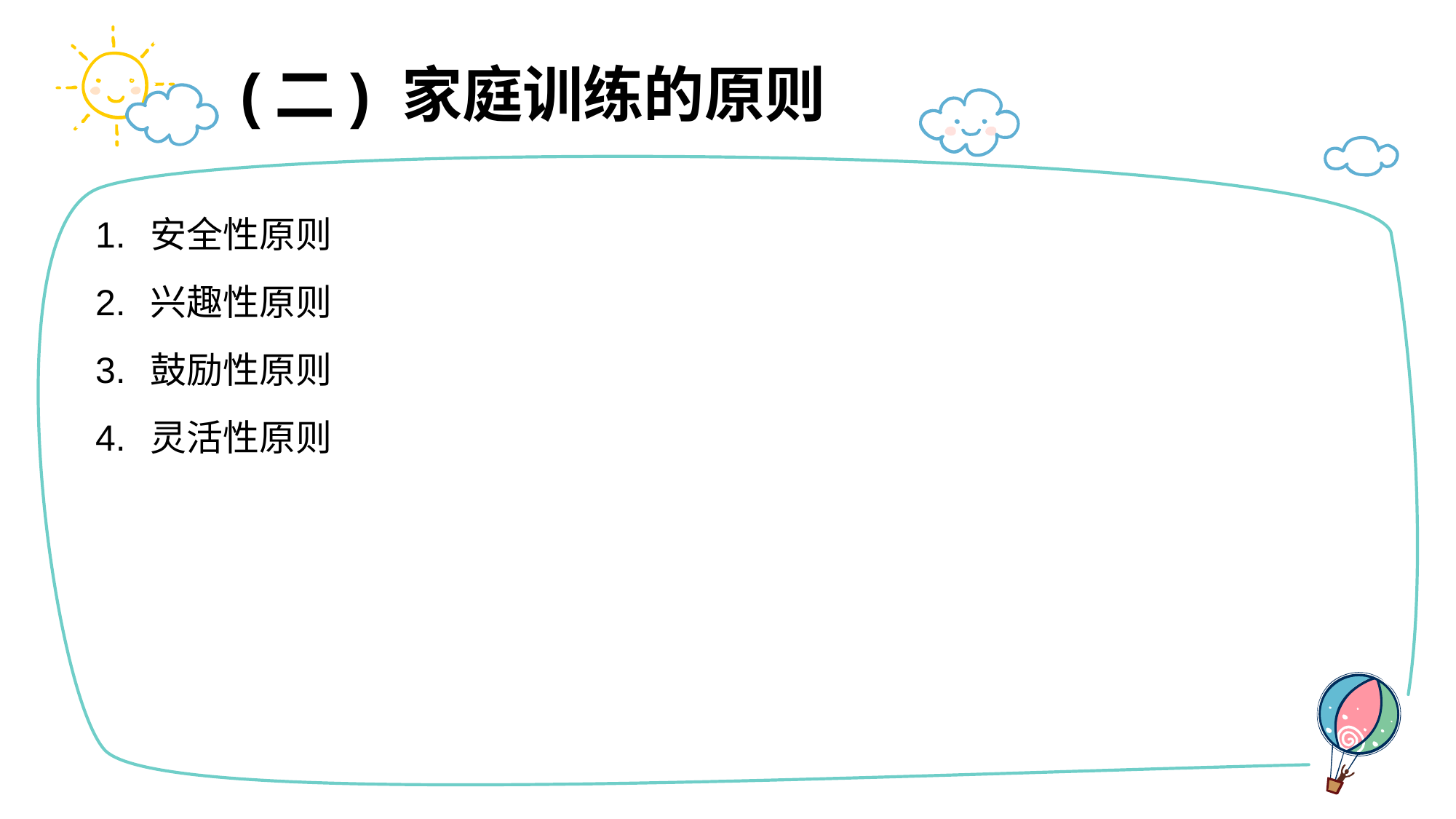

# (二) 家庭训练的原则
安全性原则
兴趣性原则
鼓励性原则
灵活性原则